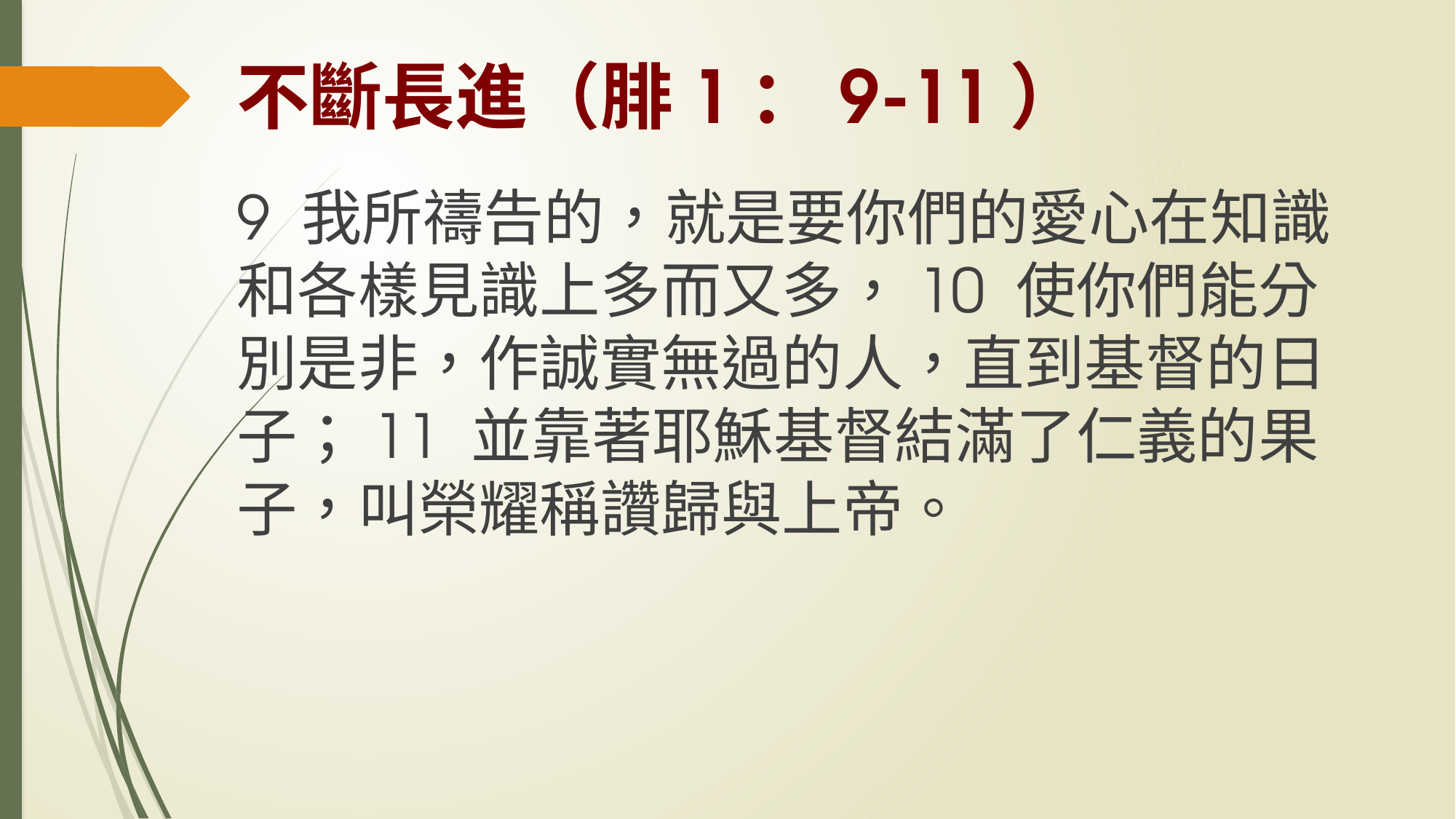

# 不斷長進（腓1：9-11）
9 我所禱告的，就是要你們的愛心在知識和各樣見識上多而又多，10 使你們能分別是非，作誠實無過的人，直到基督的日子；11 並靠著耶穌基督結滿了仁義的果子，叫榮耀稱讚歸與上帝。